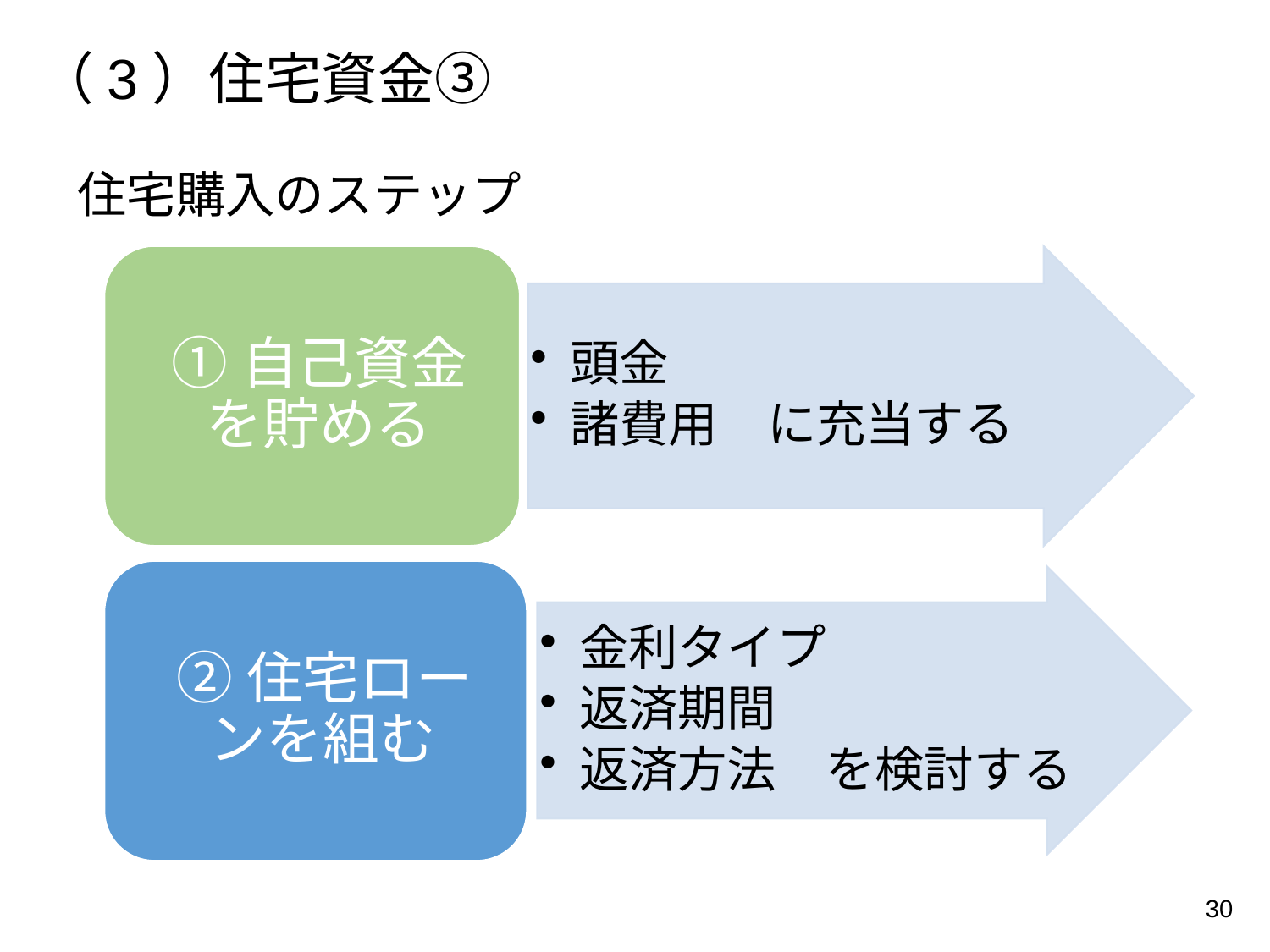

（3）住宅資金③
# 住宅購入のステップ
頭金
諸費用　に充当する
①自己資金を貯める
金利タイプ
返済期間
返済方法　を検討する
②住宅ローンを組む
30